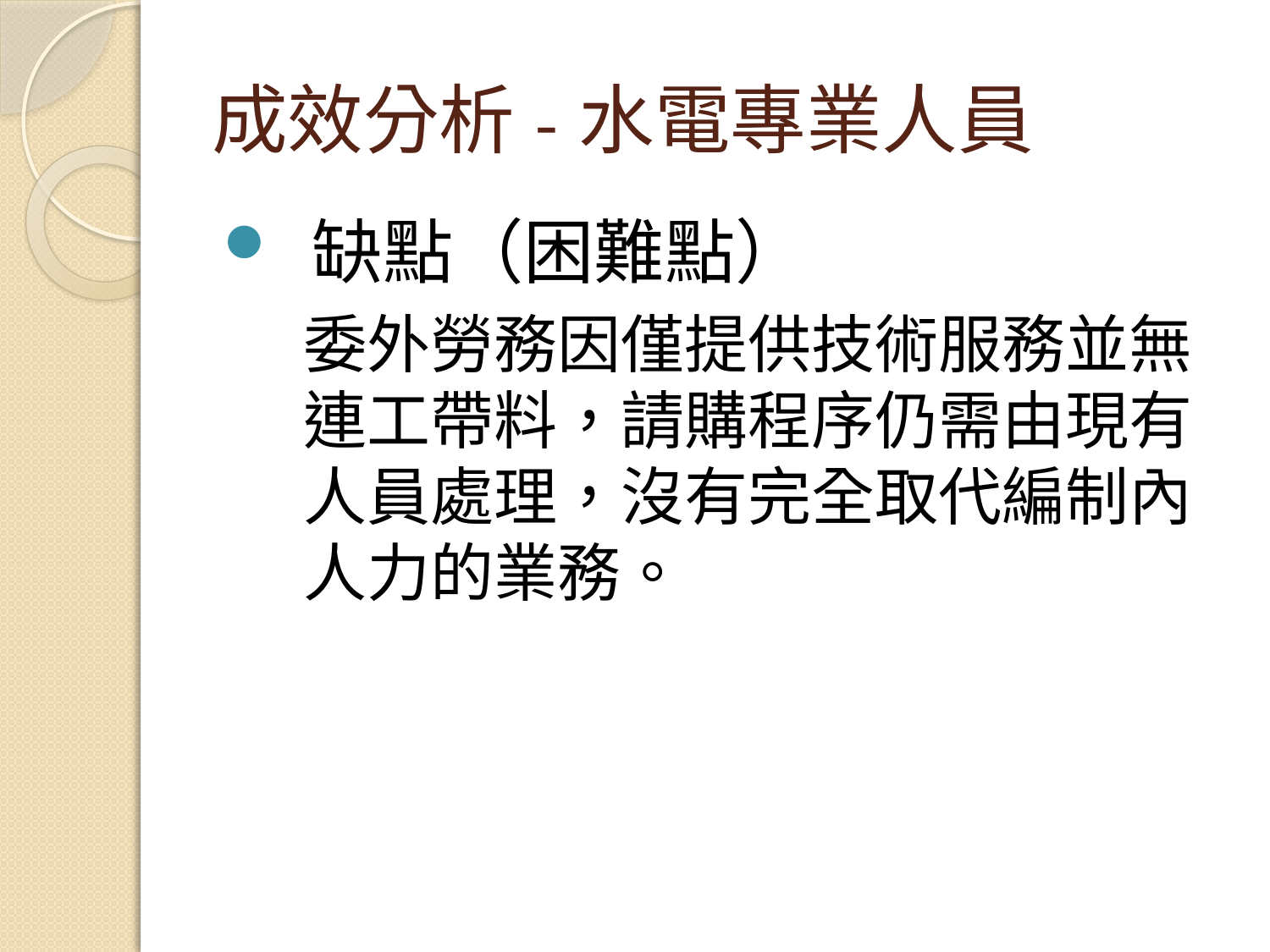

# 成效分析-水電專業人員
 缺點（困難點）
委外勞務因僅提供技術服務並無連工帶料，請購程序仍需由現有人員處理，沒有完全取代編制內人力的業務。